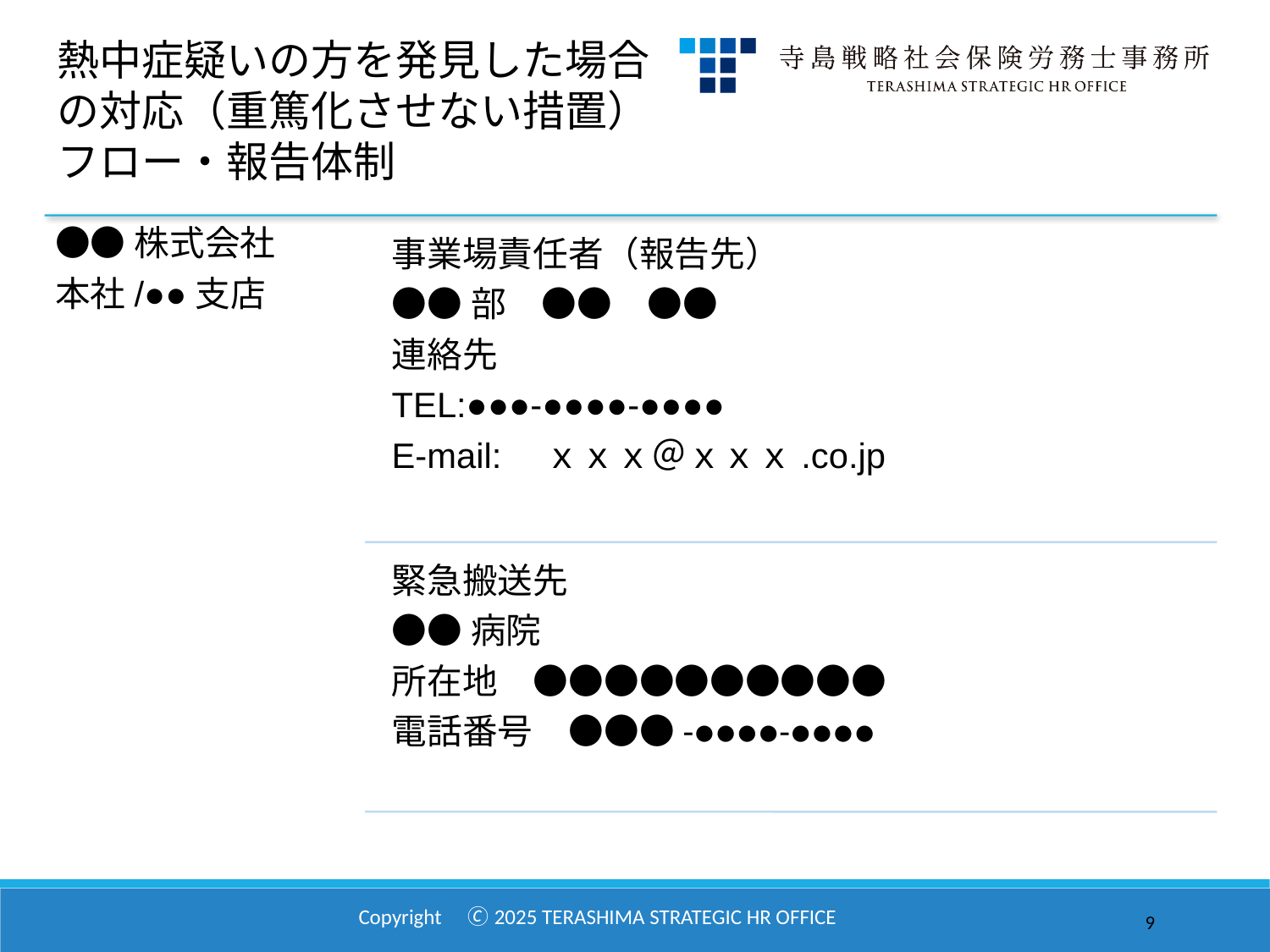

熱中症疑いの方を発見した場合
の対応（重篤化させない措置）フロー・報告体制
●●株式会社
本社/●●支店
事業場責任者（報告先）
●●部　●●　●●
連絡先
TEL:●●●-●●●●-●●●●
E-mail:　ｘｘｘ＠ｘｘｘ.co.jp
緊急搬送先
●●病院
所在地　●●●●●●●●●●
電話番号　●●●-●●●●-●●●●
9